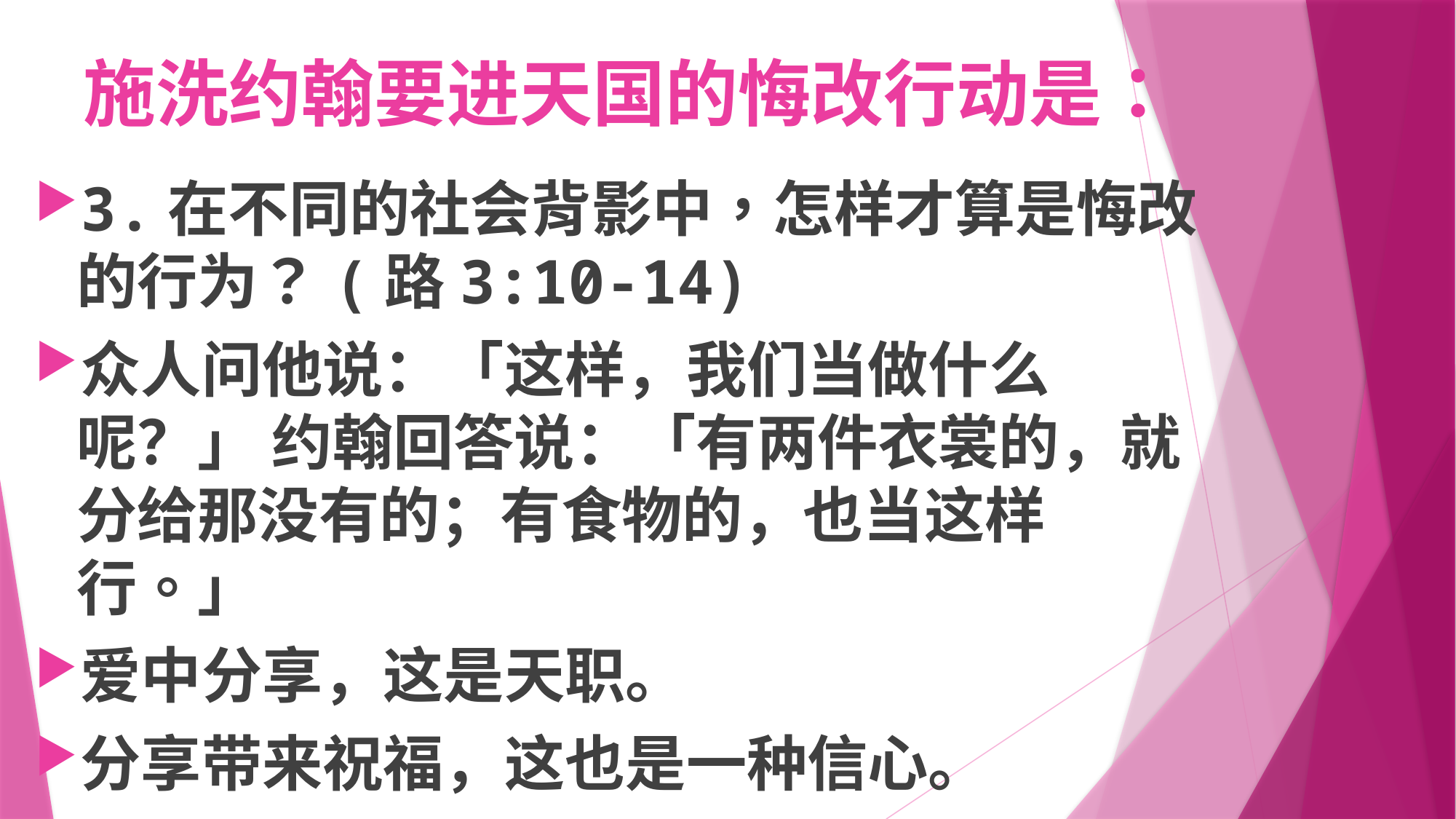

# 施洗约翰要进天国的悔改行动是：
3.在不同的社会背影中，怎样才算是悔改的行为？(路3:10-14)
众人问他说：「这样，我们当做什么呢？」 约翰回答说：「有两件衣裳的，就分给那没有的；有食物的，也当这样行。」
爱中分享，这是天职。
分享带来祝福，这也是一种信心。